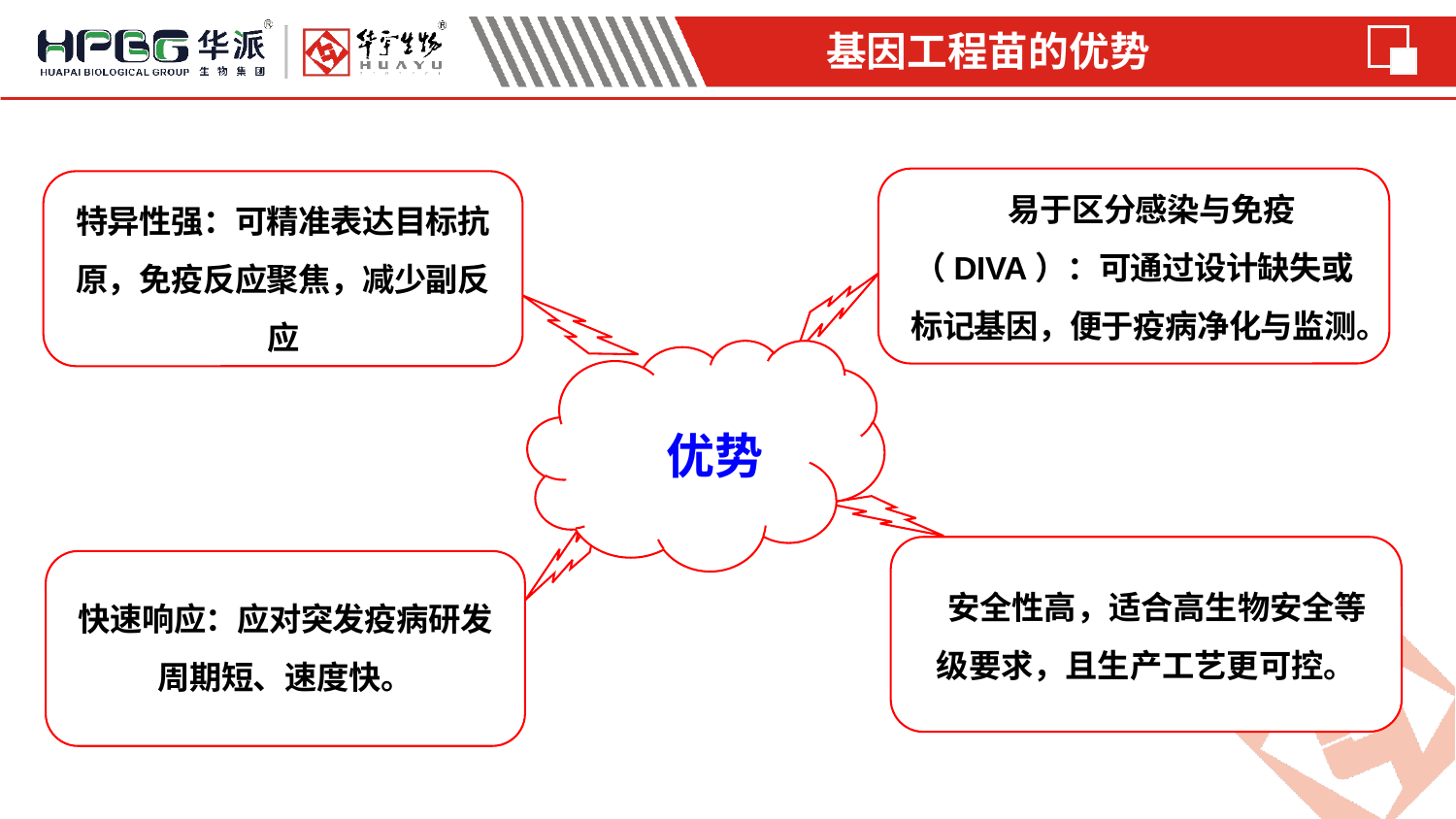

基因工程苗的优势

    易于区分感染与免疫（DIVA）：可通过设计缺失或标记基因，便于疫病净化与监测。

特异性强：可精准表达目标抗原，免疫反应聚焦，减少副反应

优势

  安全性高，适合高生物安全等级要求，且生产工艺更可控。

快速响应：应对突发疫病研发周期短、速度快。